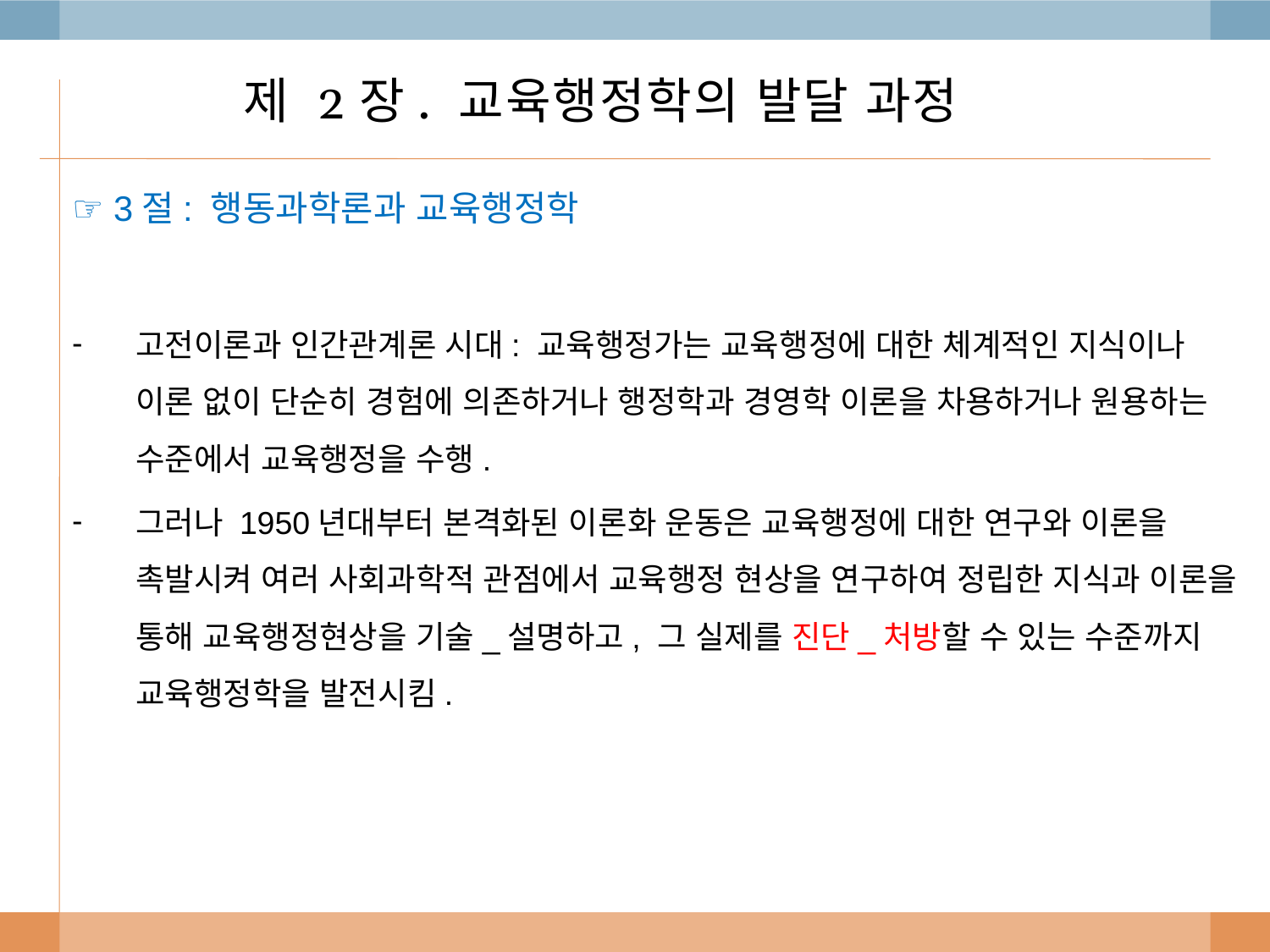

# 제 2장. 교육행정학의 발달 과정
☞ 3절: 행동과학론과 교육행정학

고전이론과 인간관계론 시대: 교육행정가는 교육행정에 대한 체계적인 지식이나 이론 없이 단순히 경험에 의존하거나 행정학과 경영학 이론을 차용하거나 원용하는 수준에서 교육행정을 수행.
그러나 1950년대부터 본격화된 이론화 운동은 교육행정에 대한 연구와 이론을 촉발시켜 여러 사회과학적 관점에서 교육행정 현상을 연구하여 정립한 지식과 이론을 통해 교육행정현상을 기술_설명하고, 그 실제를 진단_처방할 수 있는 수준까지 교육행정학을 발전시킴.